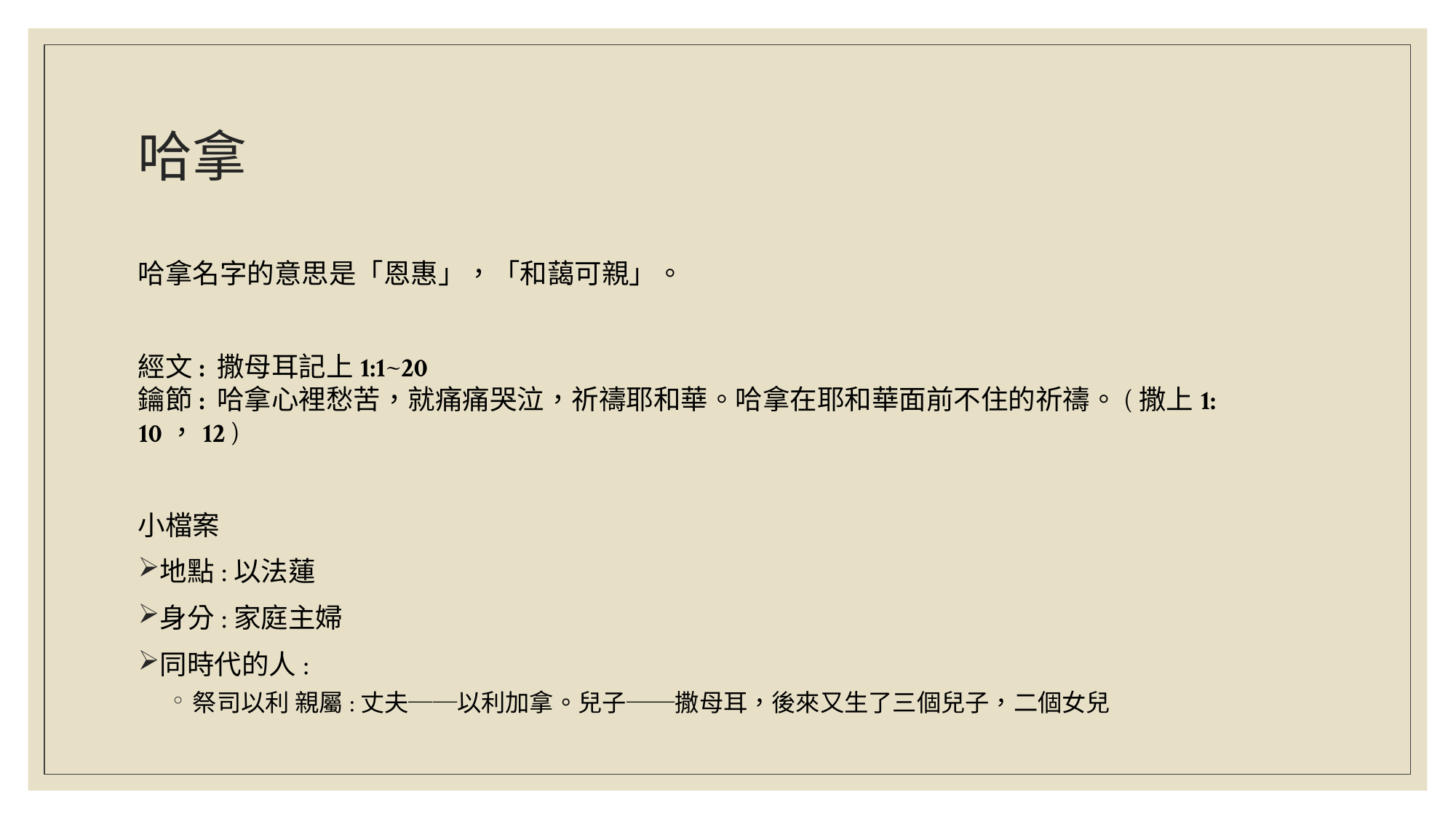

# 哈拿
哈拿名字的意思是「恩惠」，「和藹可親」。

經文: 撒母耳記上1:1~20
鑰節: 哈拿心裡愁苦，就痛痛哭泣，祈禱耶和華。哈拿在耶和華面前不住的祈禱。(撒上1: 10，12 )

小檔案
地點:以法蓮
身分:家庭主婦
同時代的人:
祭司以利 親屬:丈夫──以利加拿。兒子──撒母耳，後來又生了三個兒子，二個女兒